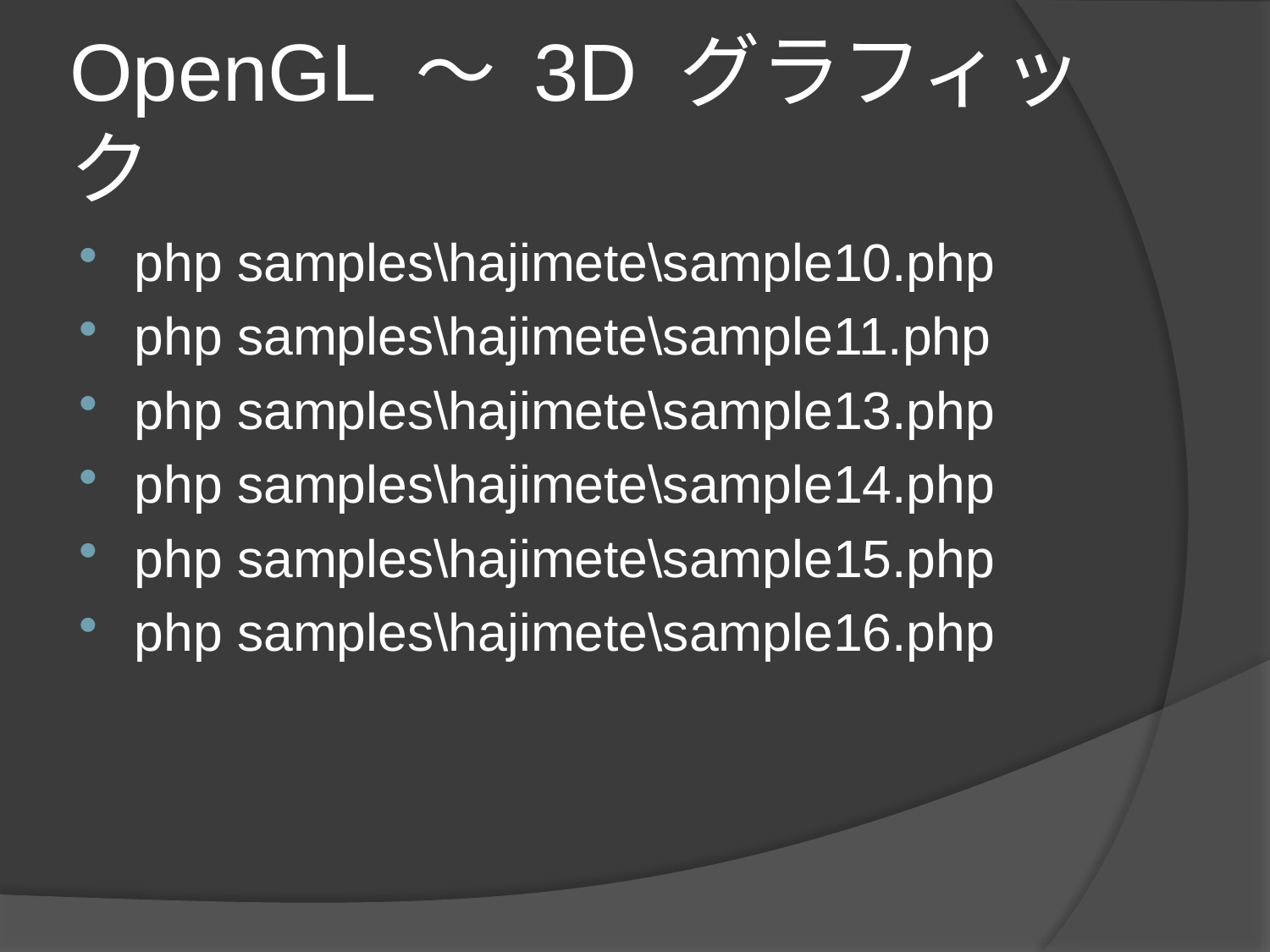

# OpenGL ～ 3D グラフィック
php samples\hajimete\sample10.php
php samples\hajimete\sample11.php
php samples\hajimete\sample13.php
php samples\hajimete\sample14.php
php samples\hajimete\sample15.php
php samples\hajimete\sample16.php